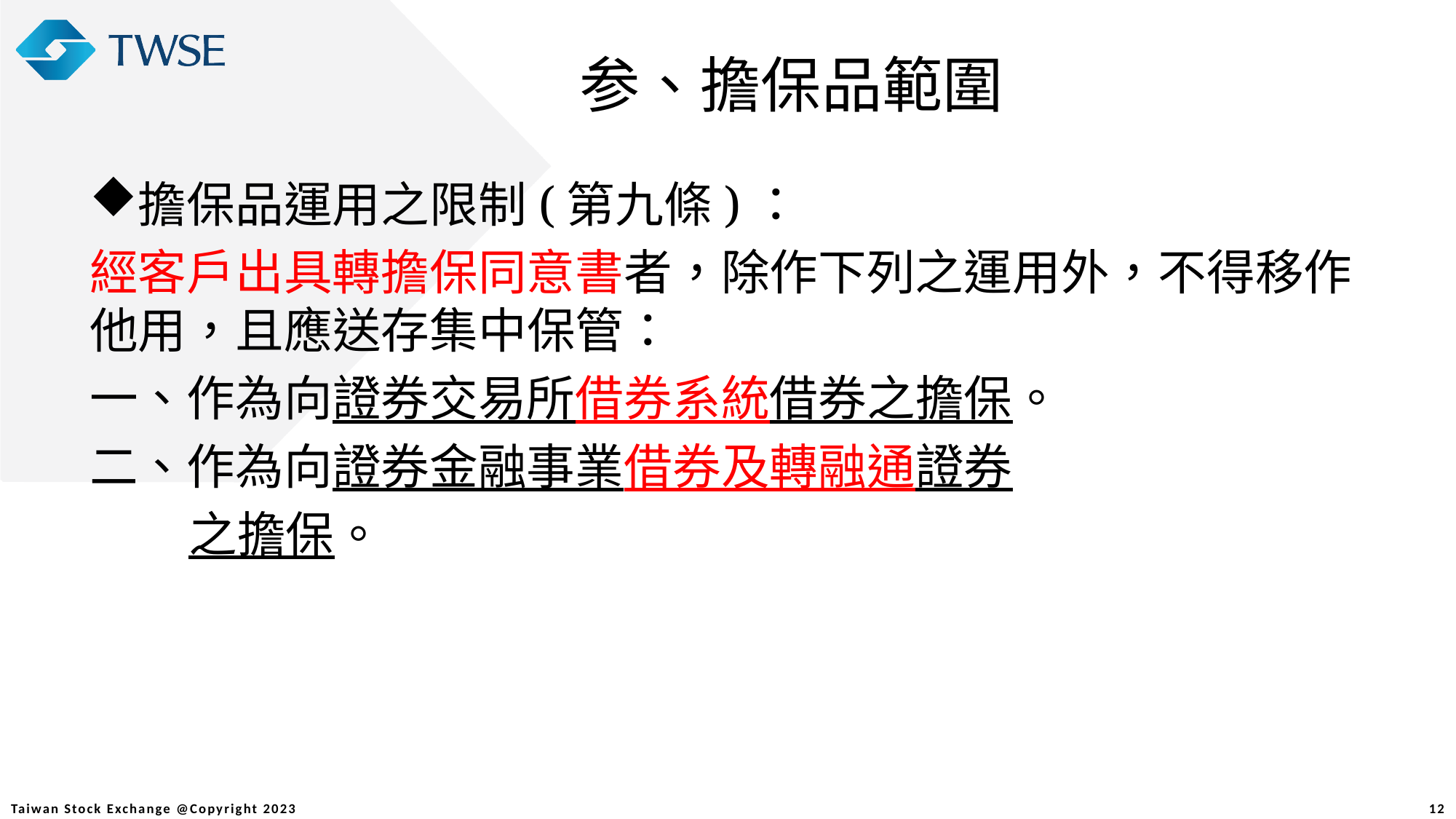

参、擔保品範圍
擔保品運用之限制(第九條)：
經客戶出具轉擔保同意書者，除作下列之運用外，不得移作他用，且應送存集中保管：
一、作為向證券交易所借券系統借券之擔保。
二、作為向證券金融事業借券及轉融通證券
        之擔保。

12